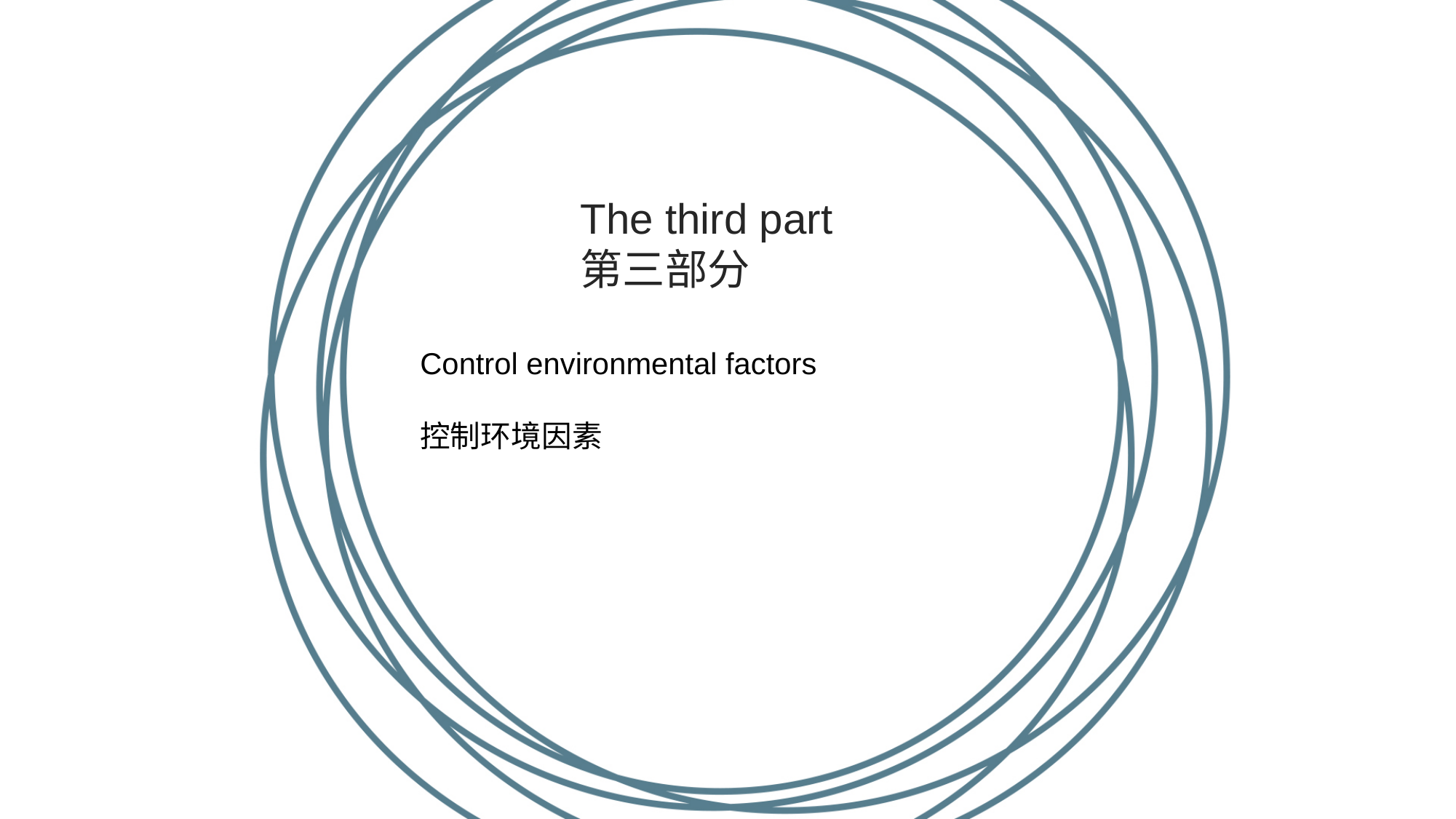

The third part
第三部分
Control environmental factors

控制环境因素